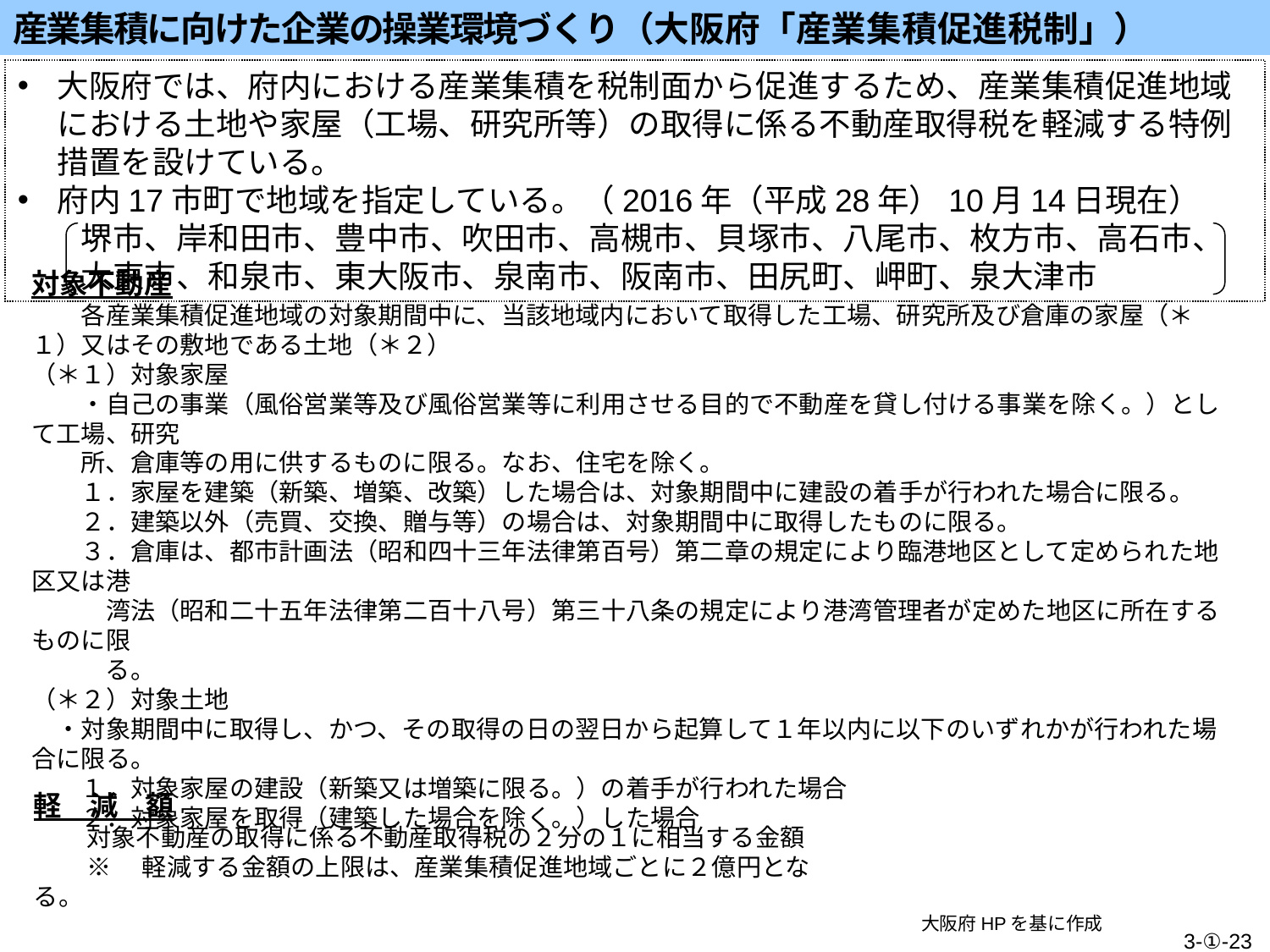

産業集積に向けた企業の操業環境づくり（大阪府「産業集積促進税制」）

大阪府では、府内における産業集積を税制面から促進するため、産業集積促進地域における土地や家屋（工場、研究所等）の取得に係る不動産取得税を軽減する特例措置を設けている。
府内17市町で地域を指定している。（2016年（平成28年）10月14日現在）
　　堺市、岸和田市、豊中市、吹田市、高槻市、貝塚市、八尾市、枚方市、高石市、
　　大東市、和泉市、東大阪市、泉南市、阪南市、田尻町、岬町、泉大津市

対象不動産
　　各産業集積促進地域の対象期間中に、当該地域内において取得した工場、研究所及び倉庫の家屋（＊１）又はその敷地である土地（＊２）
（＊１）対象家屋
　　・自己の事業（風俗営業等及び風俗営業等に利用させる目的で不動産を貸し付ける事業を除く。）として工場、研究
　　所、倉庫等の用に供するものに限る。なお、住宅を除く。
　　１．家屋を建築（新築、増築、改築）した場合は、対象期間中に建設の着手が行われた場合に限る。
　　２．建築以外（売買、交換、贈与等）の場合は、対象期間中に取得したものに限る。
　　３．倉庫は、都市計画法（昭和四十三年法律第百号）第二章の規定により臨港地区として定められた地区又は港
　　　湾法（昭和二十五年法律第二百十八号）第三十八条の規定により港湾管理者が定めた地区に所在するものに限
　　　る。
（＊２）対象土地
　・対象期間中に取得し、かつ、その取得の日の翌日から起算して１年以内に以下のいずれかが行われた場合に限る。
　　１．対象家屋の建設（新築又は増築に限る。）の着手が行われた場合
　　２．対象家屋を取得（建築した場合を除く。）した場合
軽　減　額
対象不動産の取得に係る不動産取得税の２分の１に相当する金額
※　軽減する金額の上限は、産業集積促進地域ごとに２億円となる。
大阪府HPを基に作成
3-①-23